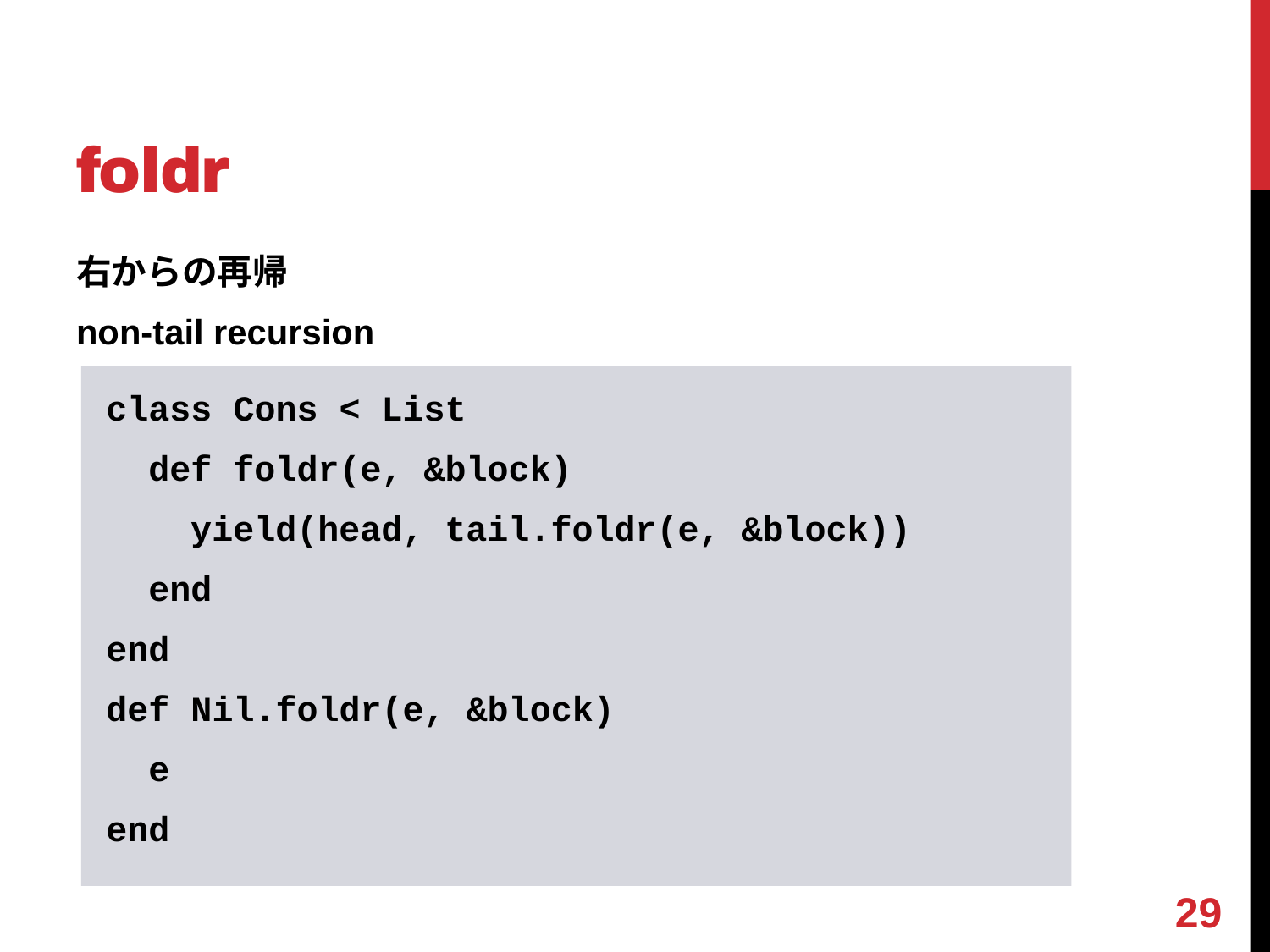

# foldr
右からの再帰
non-tail recursion
class Cons < List
  def foldr(e, &block)
    yield(head, tail.foldr(e, &block))
  end
end
def Nil.foldr(e, &block)
  e
end
29